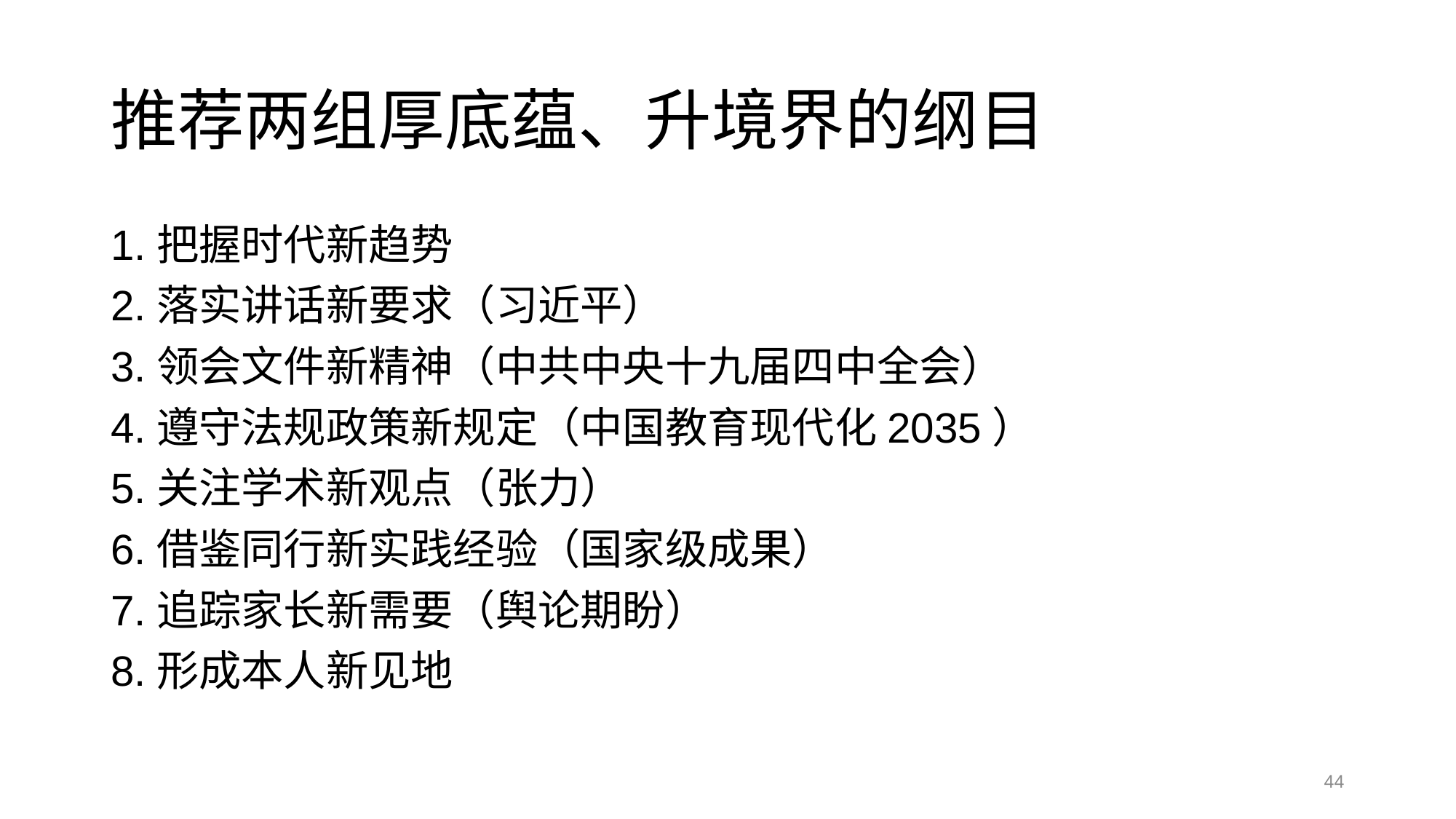

# 推荐两组厚底蕴、升境界的纲目
1.把握时代新趋势
2.落实讲话新要求（习近平）
3.领会文件新精神（中共中央十九届四中全会）
4.遵守法规政策新规定（中国教育现代化2035）
5.关注学术新观点（张力）
6.借鉴同行新实践经验（国家级成果）
7.追踪家长新需要（舆论期盼）
8.形成本人新见地
44